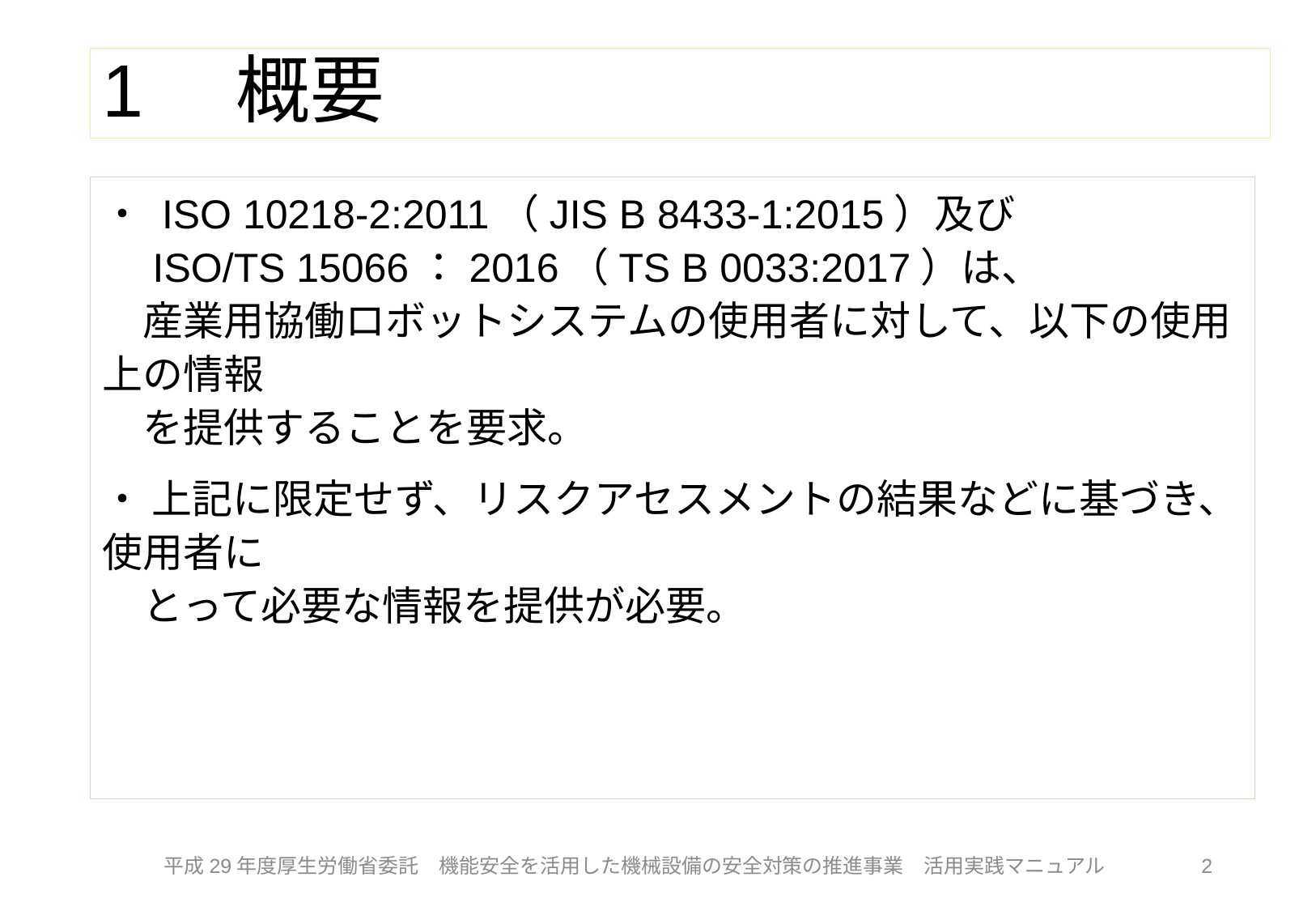

# 1　概要
・ ISO 10218-2:2011（JIS B 8433-1:2015）及び
　ISO/TS 15066：2016（TS B 0033:2017）は、
　産業用協働ロボットシステムの使用者に対して、以下の使用上の情報
　を提供することを要求。

・ 上記に限定せず、リスクアセスメントの結果などに基づき、使用者に
　とって必要な情報を提供が必要。

平成29年度厚生労働省委託　機能安全を活用した機械設備の安全対策の推進事業　活用実践マニュアル
2